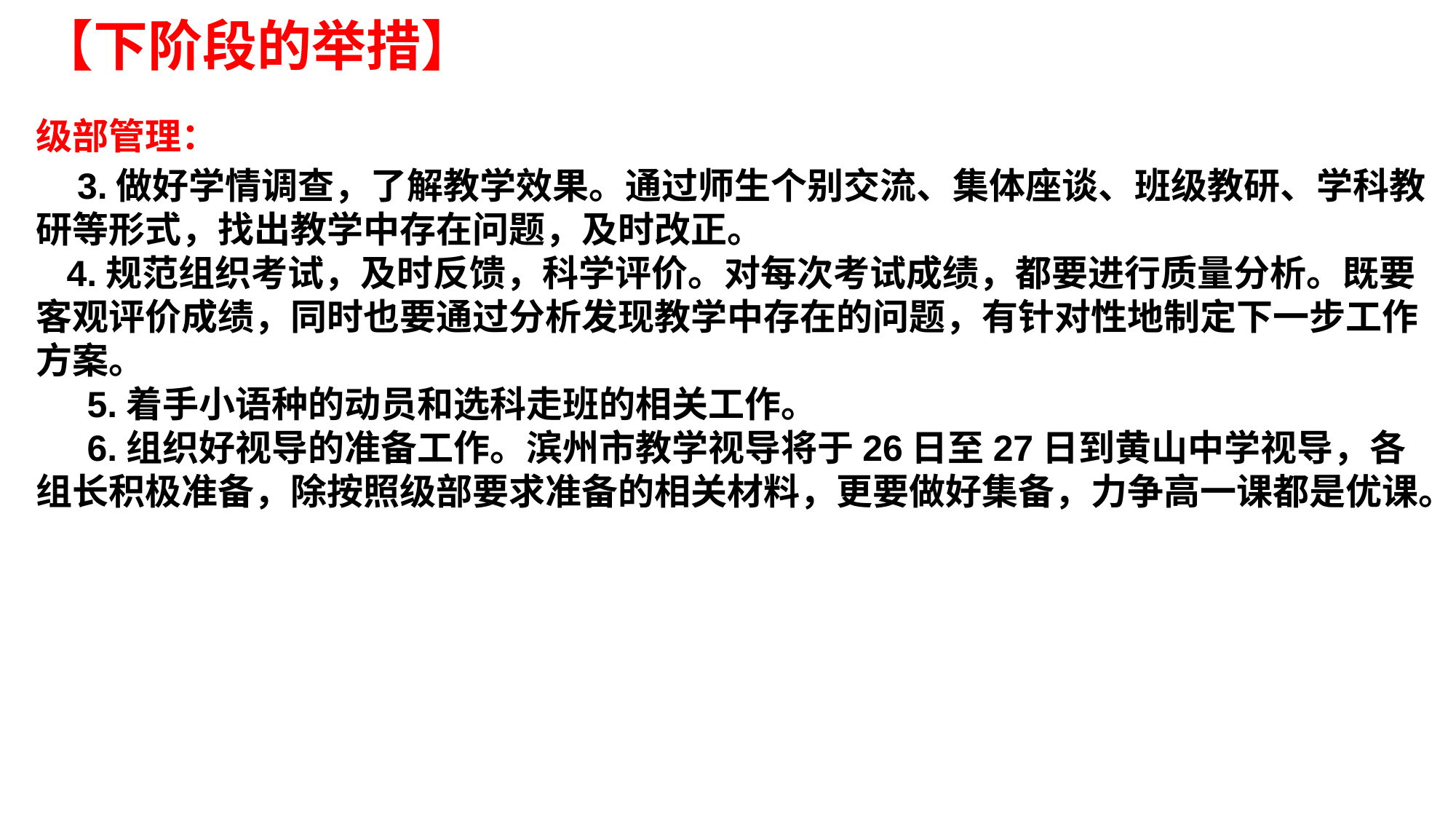

# 【下阶段的举措】
级部管理：
     3.做好学情调查，了解教学效果。通过师生个别交流、集体座谈、班级教研、学科教研等形式，找出教学中存在问题，及时改正。
   4.规范组织考试，及时反馈，科学评价。对每次考试成绩，都要进行质量分析。既要客观评价成绩，同时也要通过分析发现教学中存在的问题，有针对性地制定下一步工作方案。
     5.着手小语种的动员和选科走班的相关工作。
     6.组织好视导的准备工作。滨州市教学视导将于26日至27日到黄山中学视导，各组长积极准备，除按照级部要求准备的相关材料，更要做好集备，力争高一课都是优课。